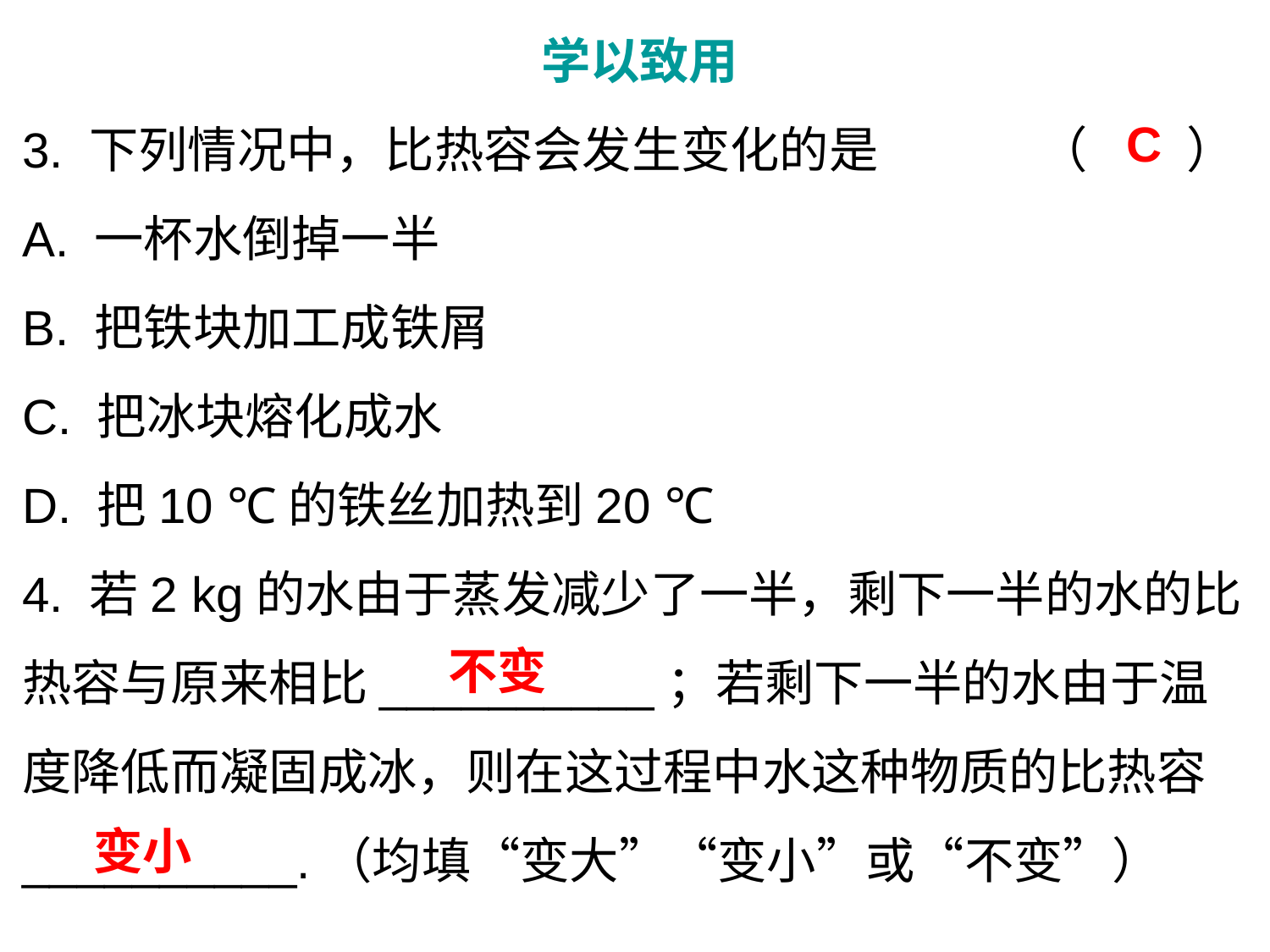

学以致用
3. 下列情况中，比热容会发生变化的是		（　　）
A. 一杯水倒掉一半
B. 把铁块加工成铁屑
C. 把冰块熔化成水
D. 把10 ℃的铁丝加热到20 ℃
4. 若2 kg的水由于蒸发减少了一半，剩下一半的水的比热容与原来相比__________；若剩下一半的水由于温度降低而凝固成冰，则在这过程中水这种物质的比热容__________.（均填“变大”“变小”或“不变”）
C
不变
变小